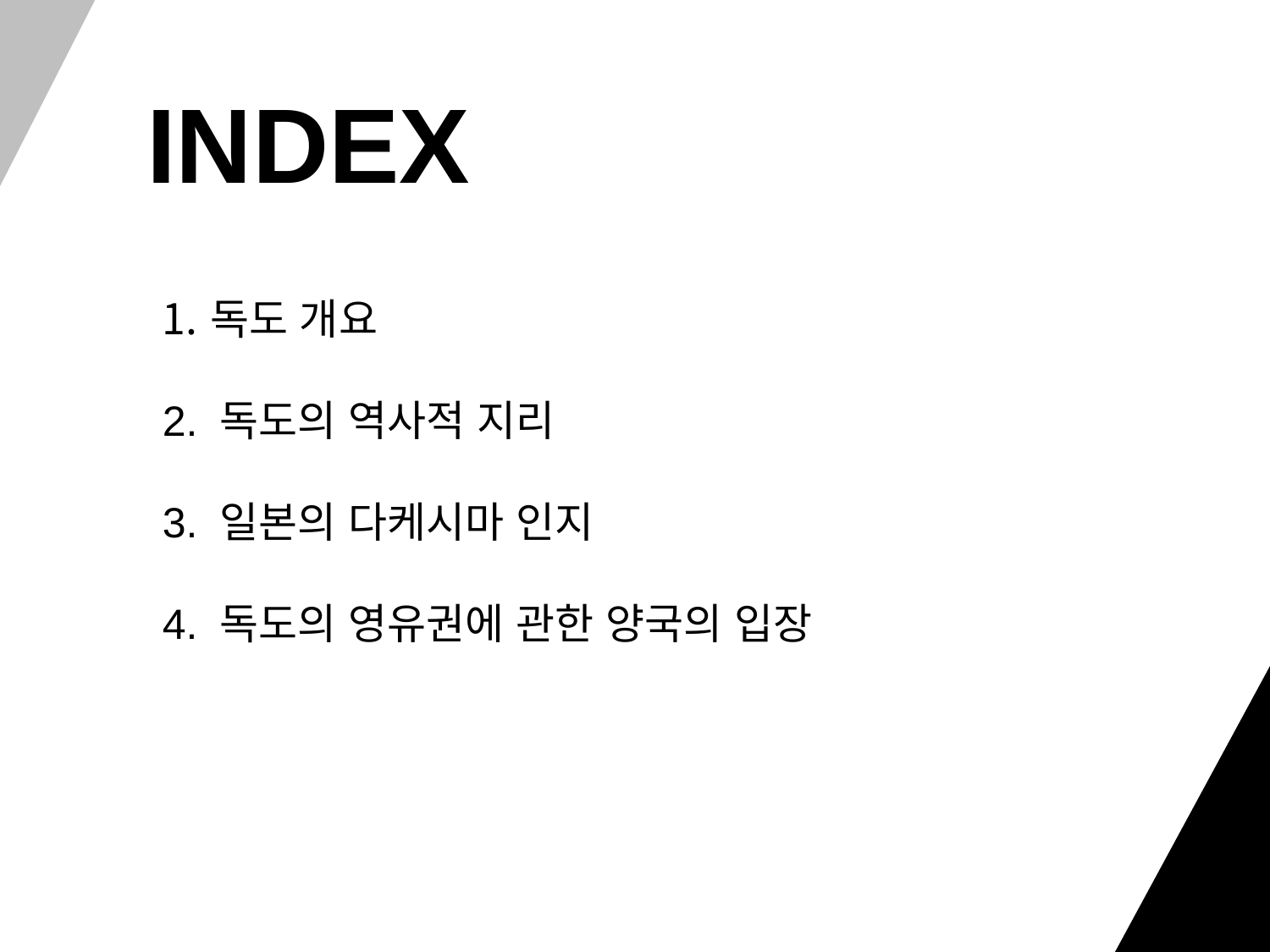

INDEX
독도 개요

2. 독도의 역사적 지리

3. 일본의 다케시마 인지

4. 독도의 영유권에 관한 양국의 입장